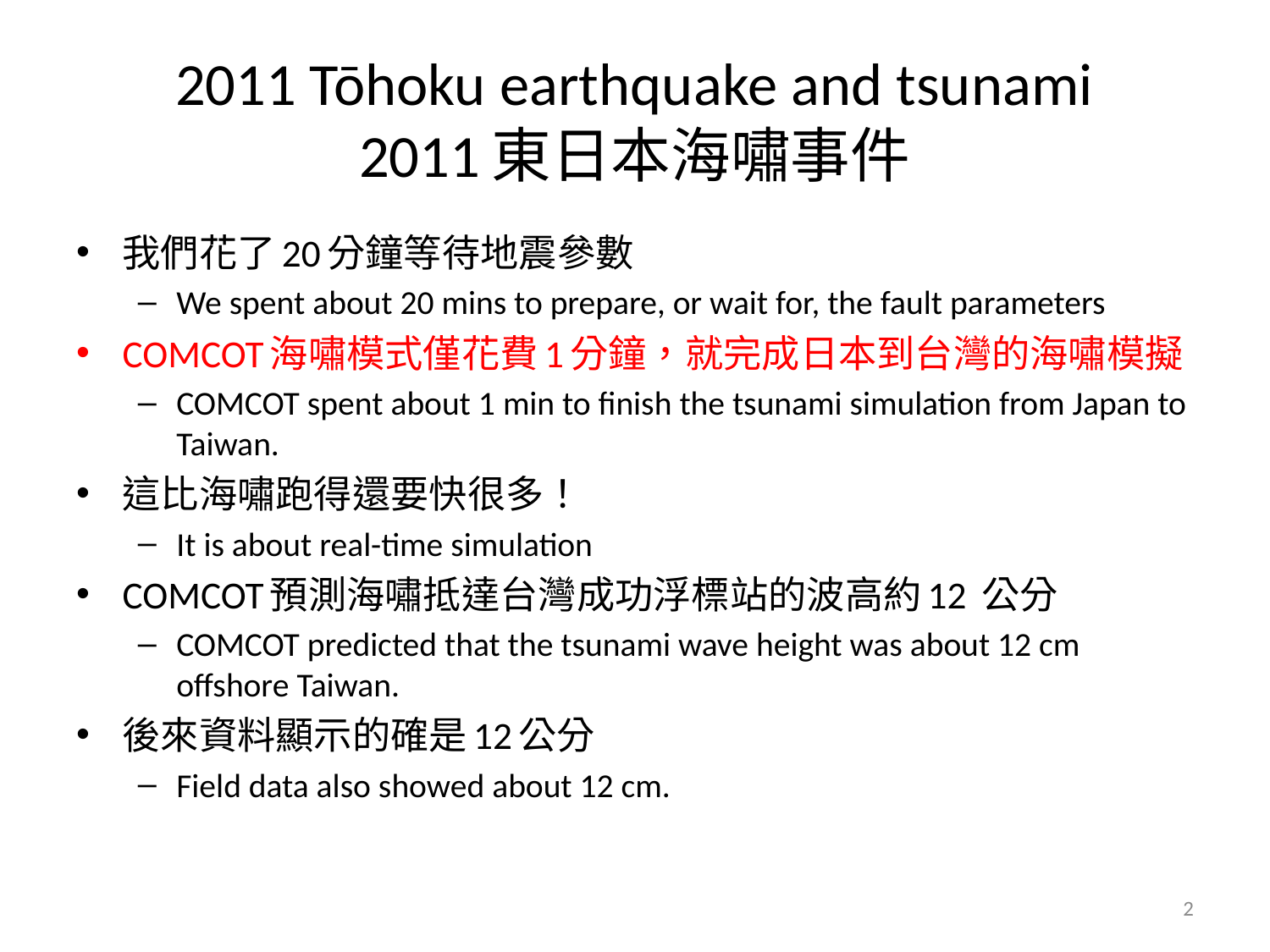

# 2011 Tōhoku earthquake and tsunami 2011東日本海嘯事件
我們花了20分鐘等待地震參數
We spent about 20 mins to prepare, or wait for, the fault parameters
COMCOT海嘯模式僅花費1分鐘，就完成日本到台灣的海嘯模擬
COMCOT spent about 1 min to finish the tsunami simulation from Japan to Taiwan.
這比海嘯跑得還要快很多！
It is about real-time simulation
COMCOT預測海嘯抵達台灣成功浮標站的波高約12 公分
COMCOT predicted that the tsunami wave height was about 12 cm offshore Taiwan.
後來資料顯示的確是12公分
Field data also showed about 12 cm.
2